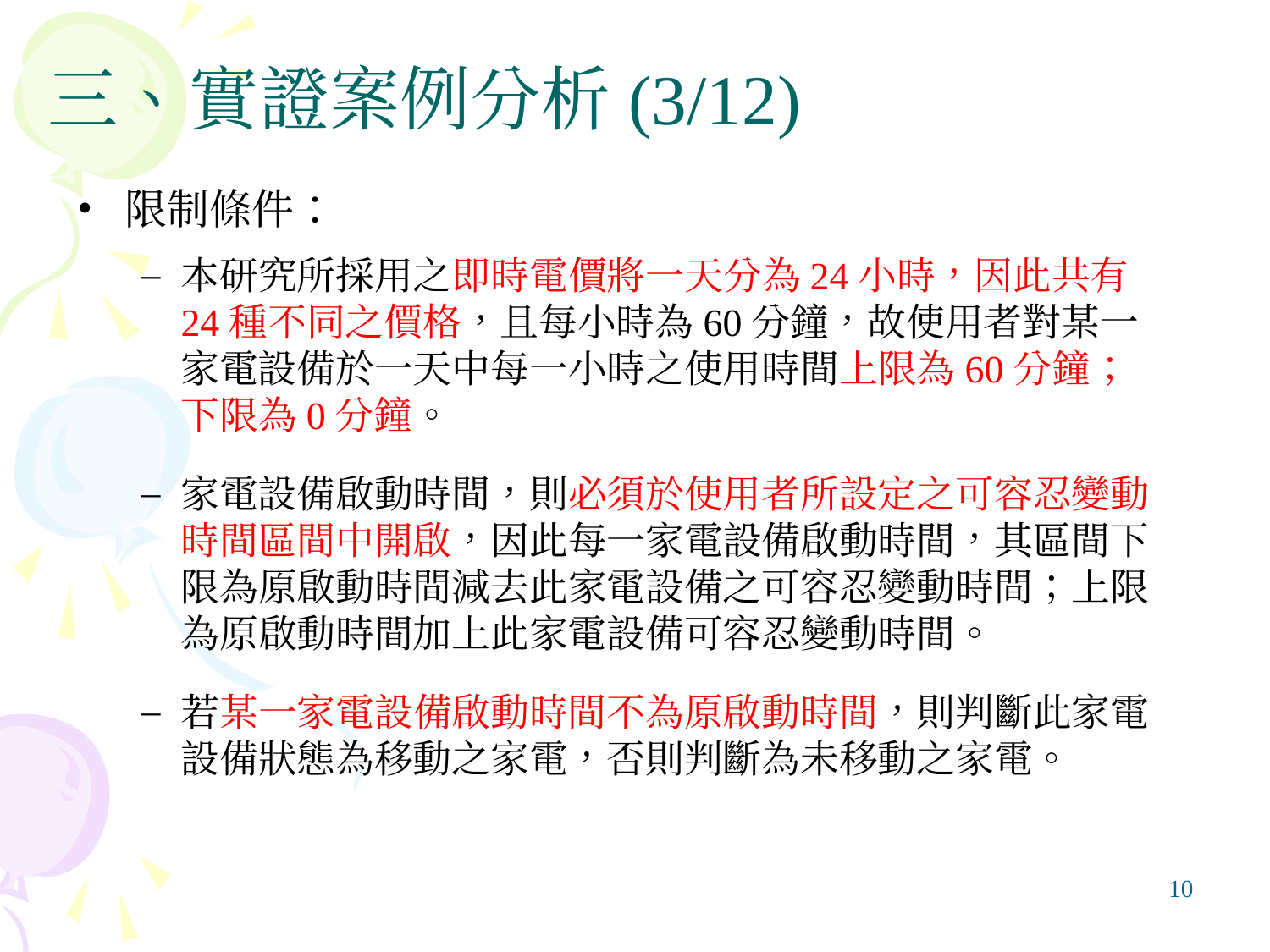

# 三、實證案例分析(3/12)
限制條件：

本研究所採用之即時電價將一天分為24小時，因此共有24種不同之價格，且每小時為60分鐘，故使用者對某一家電設備於一天中每一小時之使用時間上限為60分鐘；下限為0分鐘。

家電設備啟動時間，則必須於使用者所設定之可容忍變動時間區間中開啟，因此每一家電設備啟動時間，其區間下限為原啟動時間減去此家電設備之可容忍變動時間；上限為原啟動時間加上此家電設備可容忍變動時間。

若某一家電設備啟動時間不為原啟動時間，則判斷此家電設備狀態為移動之家電，否則判斷為未移動之家電。

10